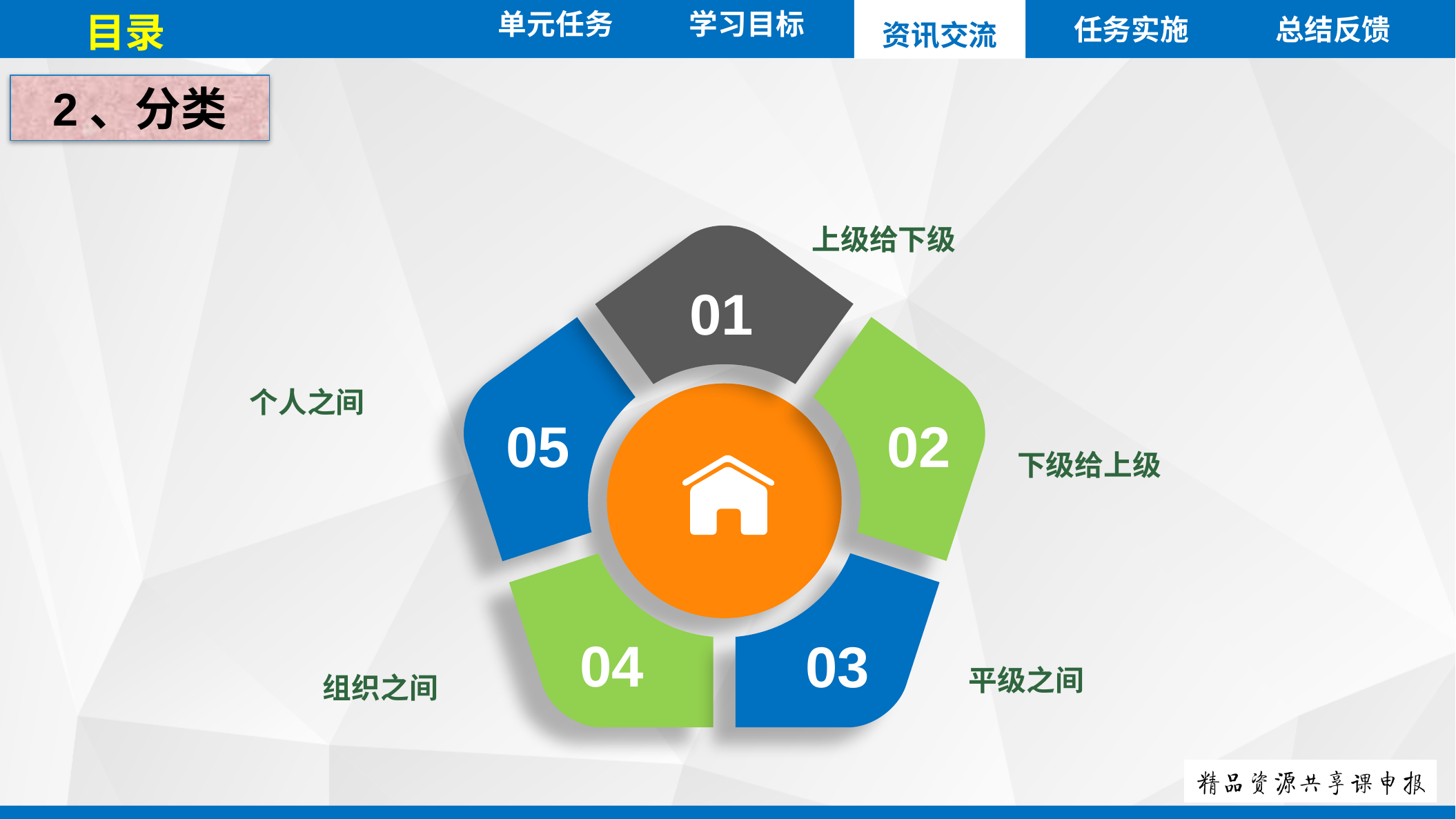

单元任务
目录
任务实施
总结反馈
资讯交流
学习目标
2、分类
上级给下级

01

个人之间

02
05
下级给上级

04
03
平级之间
组织之间